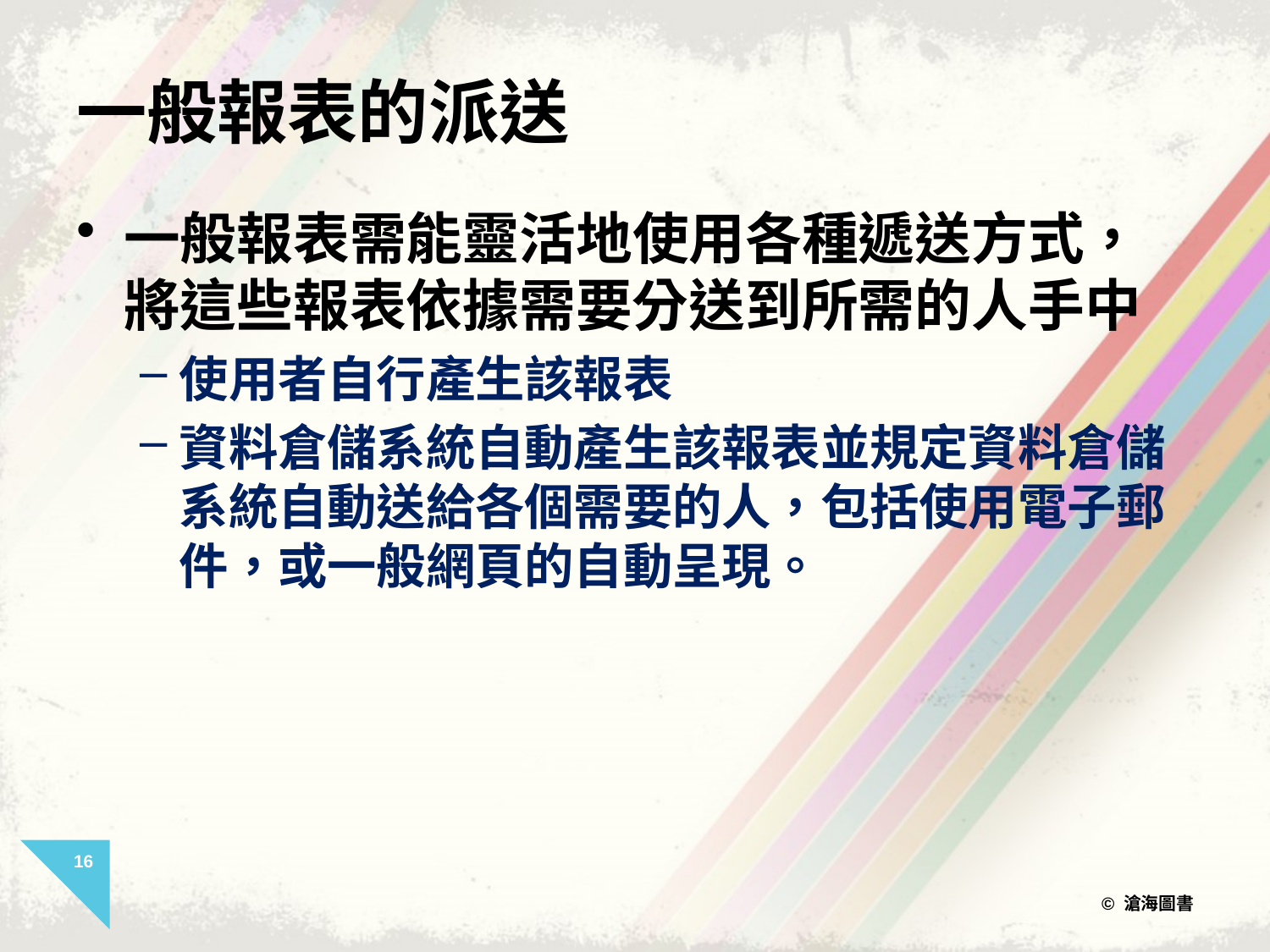

# 一般報表的派送
一般報表需能靈活地使用各種遞送方式，將這些報表依據需要分送到所需的人手中
使用者自行產生該報表
資料倉儲系統自動產生該報表並規定資料倉儲系統自動送給各個需要的人，包括使用電子郵件，或一般網頁的自動呈現。
16
© 滄海圖書